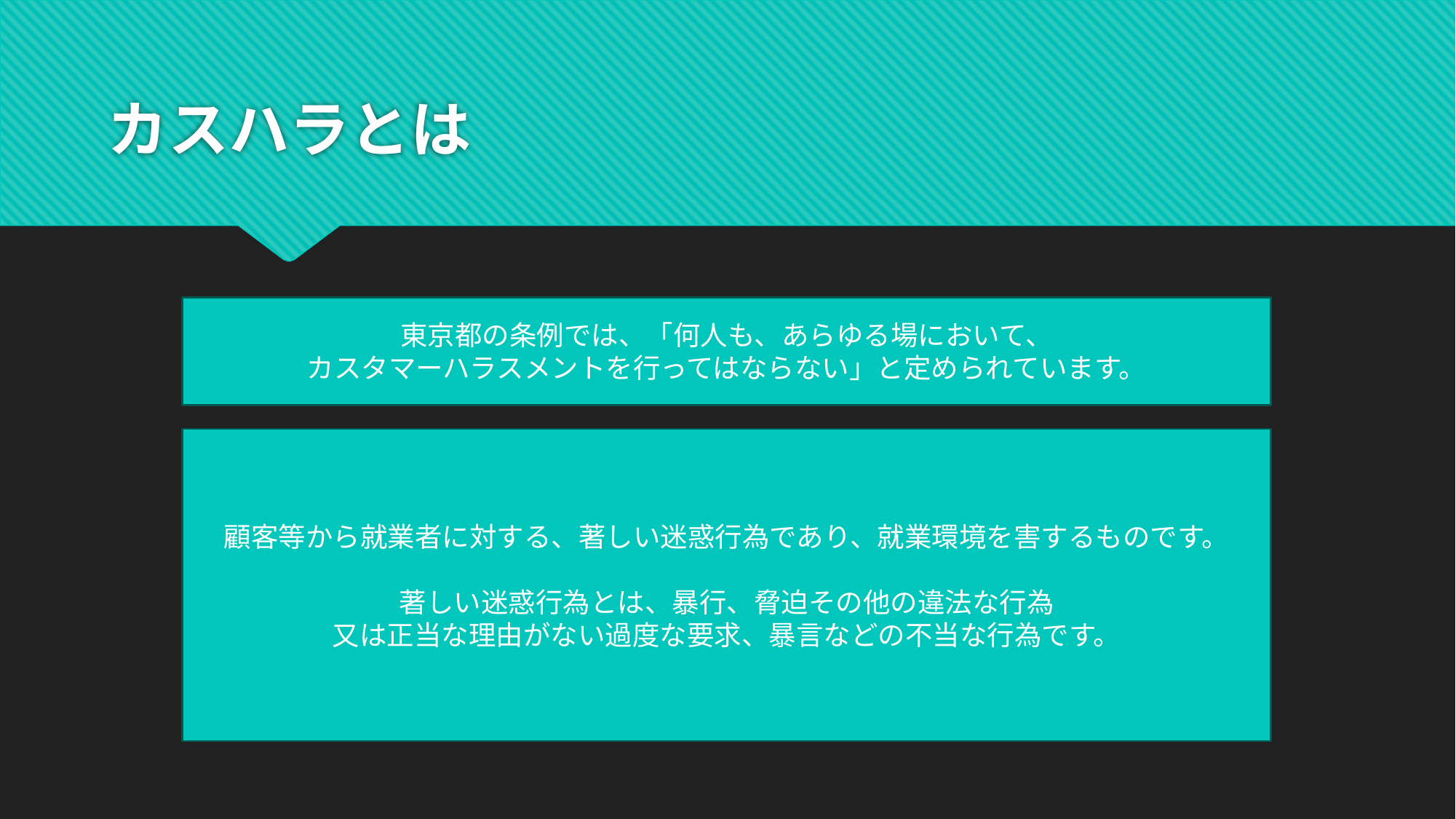

# カスハラとは

東京都の条例では、「何人も、あらゆる場において、
カスタマーハラスメントを行ってはならない」と定められています。
顧客等から就業者に対する、著しい迷惑行為であり、就業環境を害するものです。
著しい迷惑行為とは、暴行、脅迫その他の違法な行為
又は正当な理由がない過度な要求、暴言などの不当な行為です。